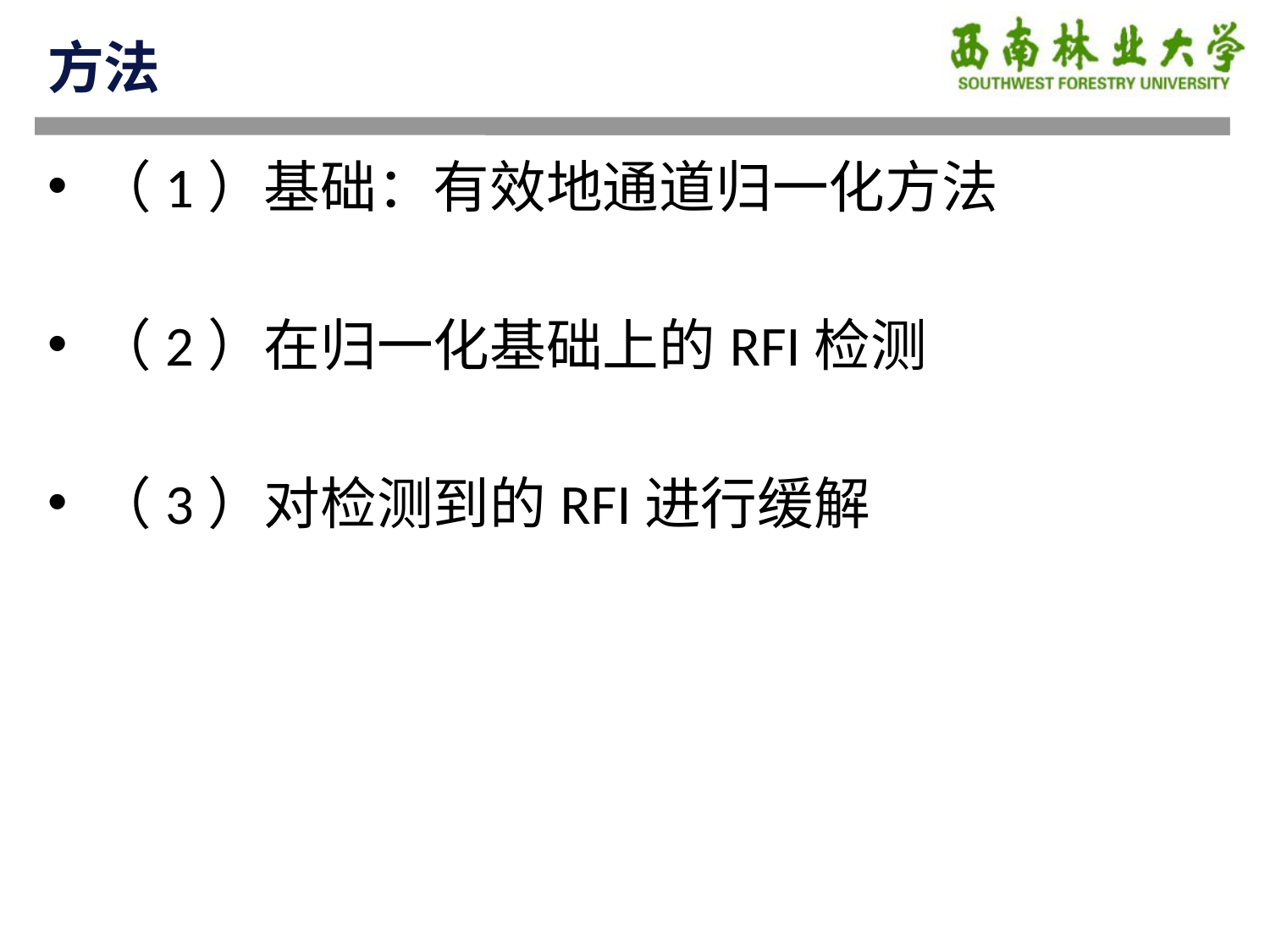

# 方法

（1）基础：有效地通道归一化方法

（2）在归一化基础上的RFI检测

（3）对检测到的RFI进行缓解
6